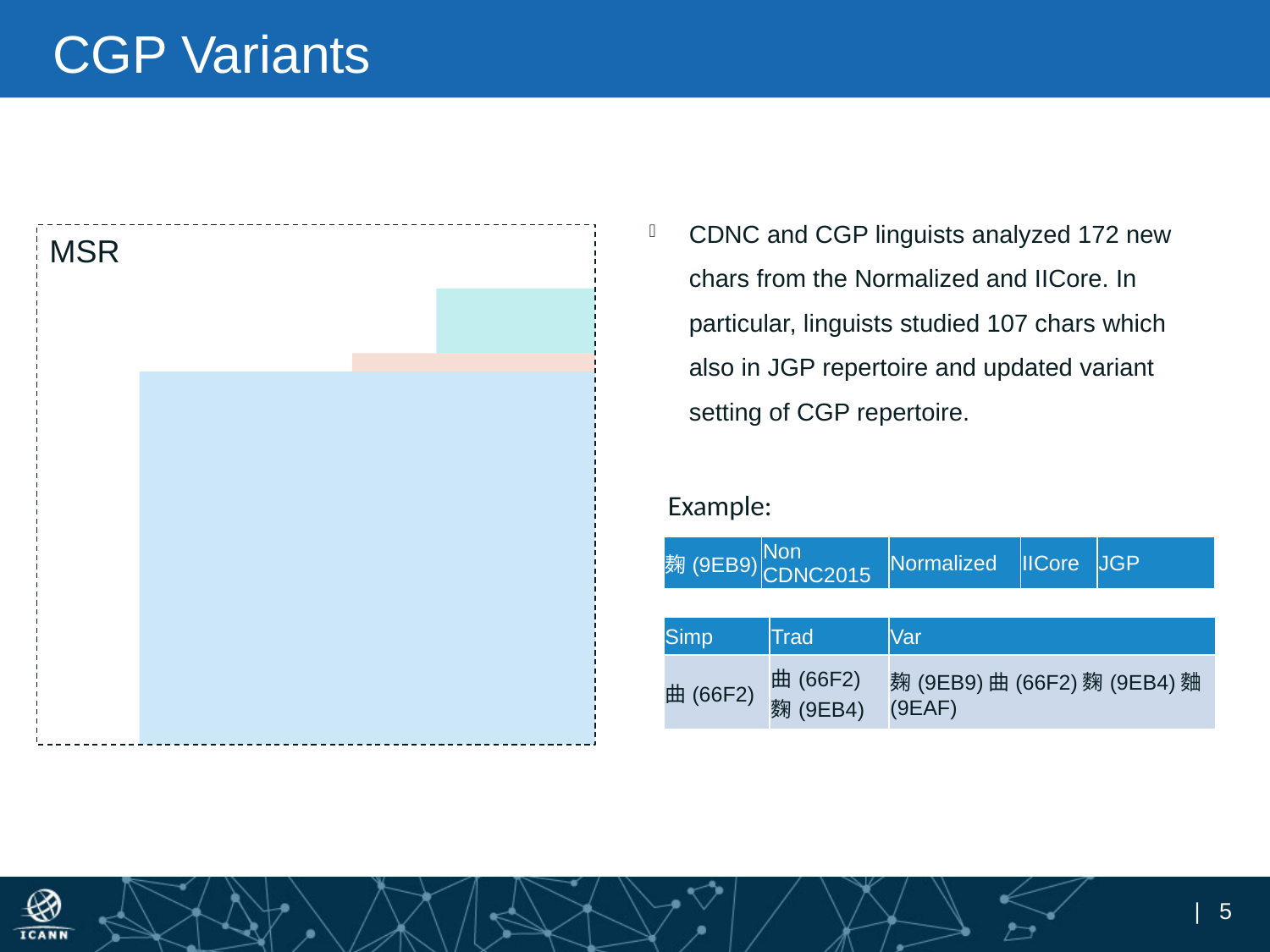

# CGP Variants
CDNC and CGP linguists analyzed 172 new chars from the Normalized and IICore. In particular, linguists studied 107 chars which also in JGP repertoire and updated variant setting of CGP repertoire.
MSR

Example:
| 麹(9EB9) | Non CDNC2015 | Normalized | IICore | JGP |
| --- | --- | --- | --- | --- |
| Simp | Trad | Var |
| --- | --- | --- |
| 曲(66F2) | 曲(66F2) 麴(9EB4) | 麹(9EB9)曲(66F2)麴(9EB4)麯(9EAF) |